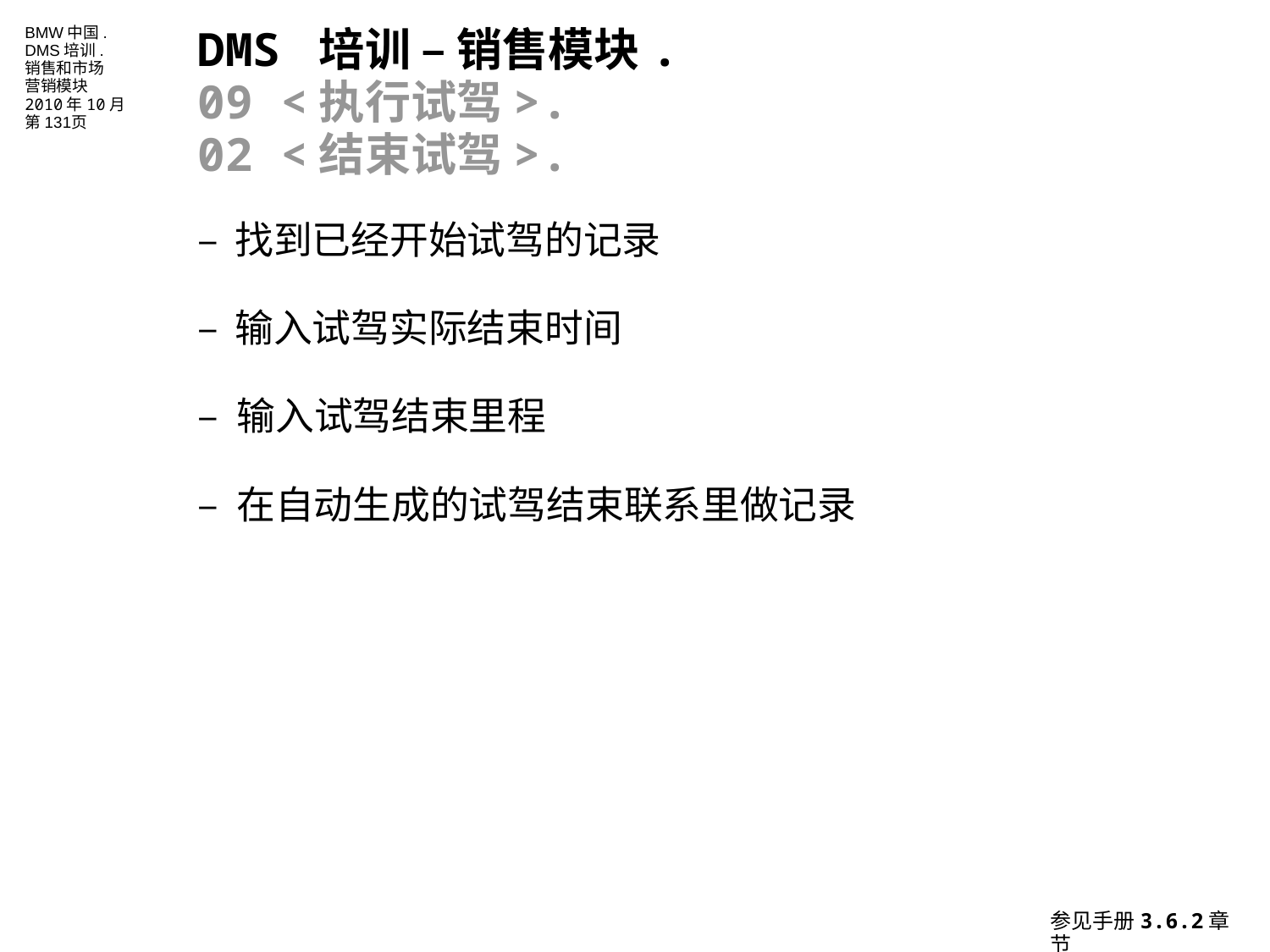

DMS 培训 – 销售模块.
09 <执行试驾>.
02 <结束试驾>.
–	找到已经开始试驾的记录

–	输入试驾实际结束时间

– 输入试驾结束里程

– 在自动生成的试驾结束联系里做记录

参见手册3.6.2章节